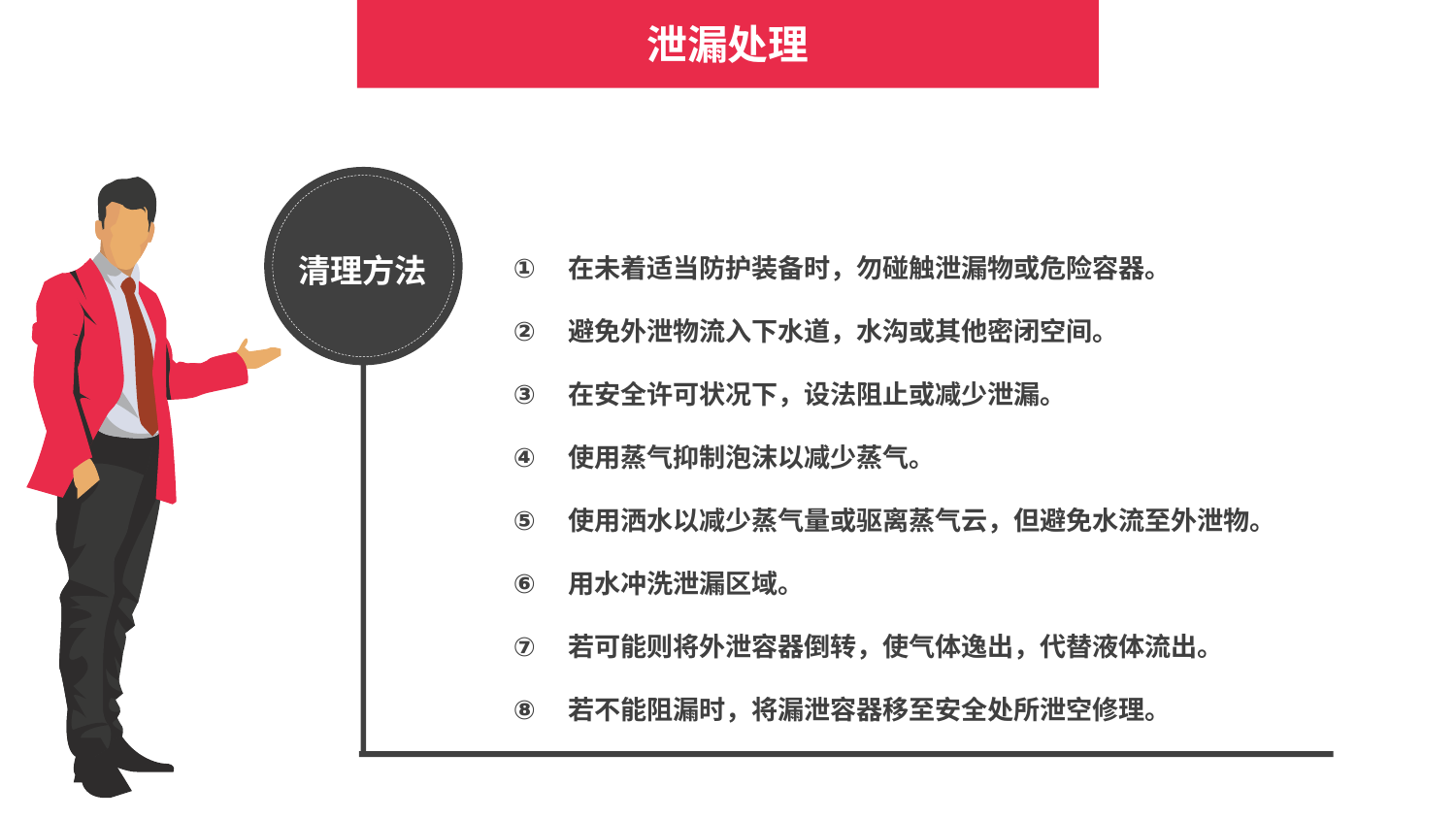

泄漏处理

在未着适当防护装备时，勿碰触泄漏物或危险容器。
避免外泄物流入下水道，水沟或其他密闭空间。
在安全许可状况下，设法阻止或减少泄漏。
使用蒸气抑制泡沫以减少蒸气。
使用洒水以减少蒸气量或驱离蒸气云，但避免水流至外泄物。
用水冲洗泄漏区域。
若可能则将外泄容器倒转，使气体逸出，代替液体流出。
若不能阻漏时，将漏泄容器移至安全处所泄空修理。
清理方法